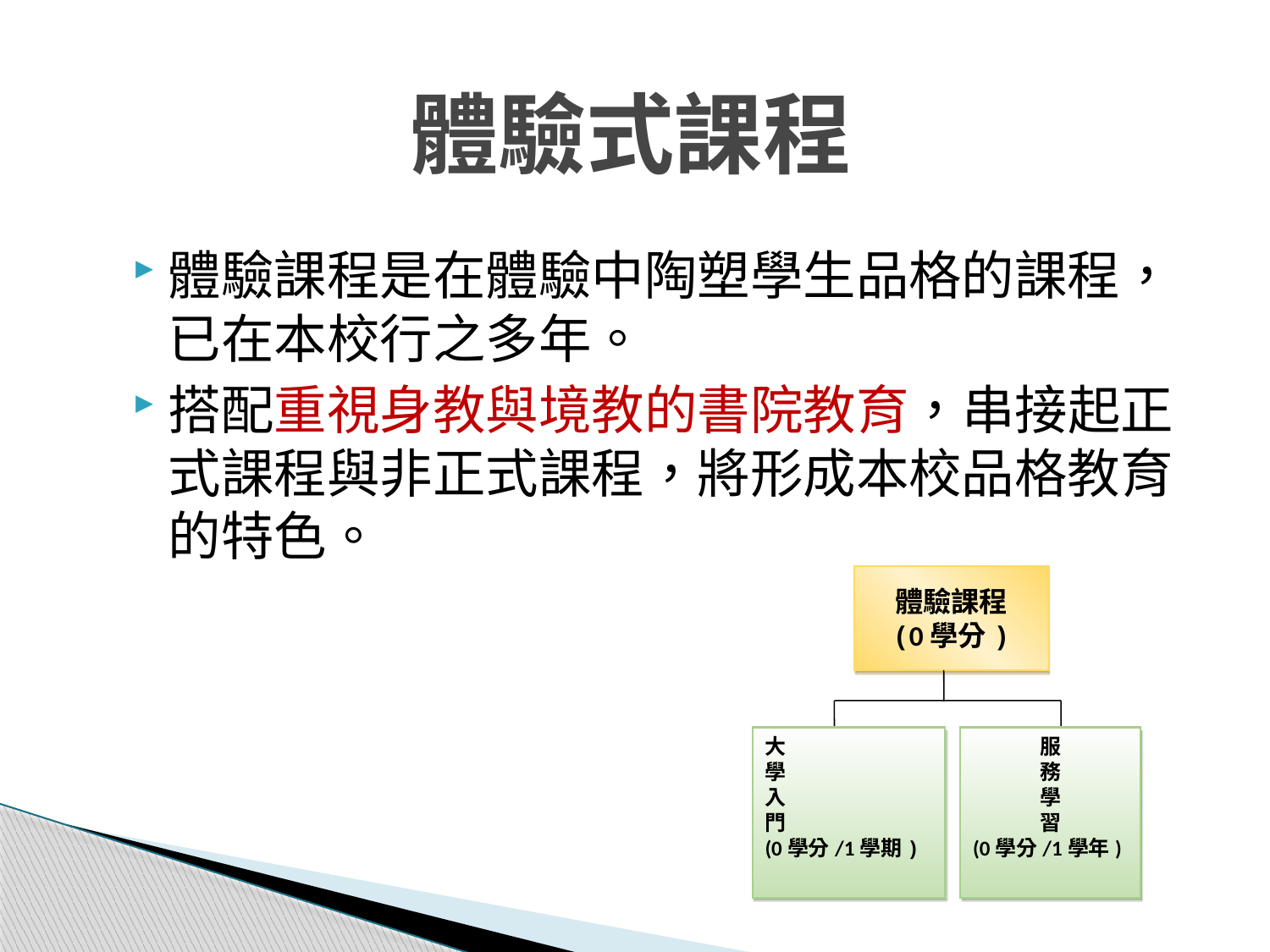

# 體驗式課程
體驗課程是在體驗中陶塑學生品格的課程，已在本校行之多年。
搭配重視身教與境教的書院教育，串接起正式課程與非正式課程，將形成本校品格教育的特色。

體驗課程
(0學分)

大
學
入
門
(0學分/1學期)
服
務
學
習
(0學分/1學年)